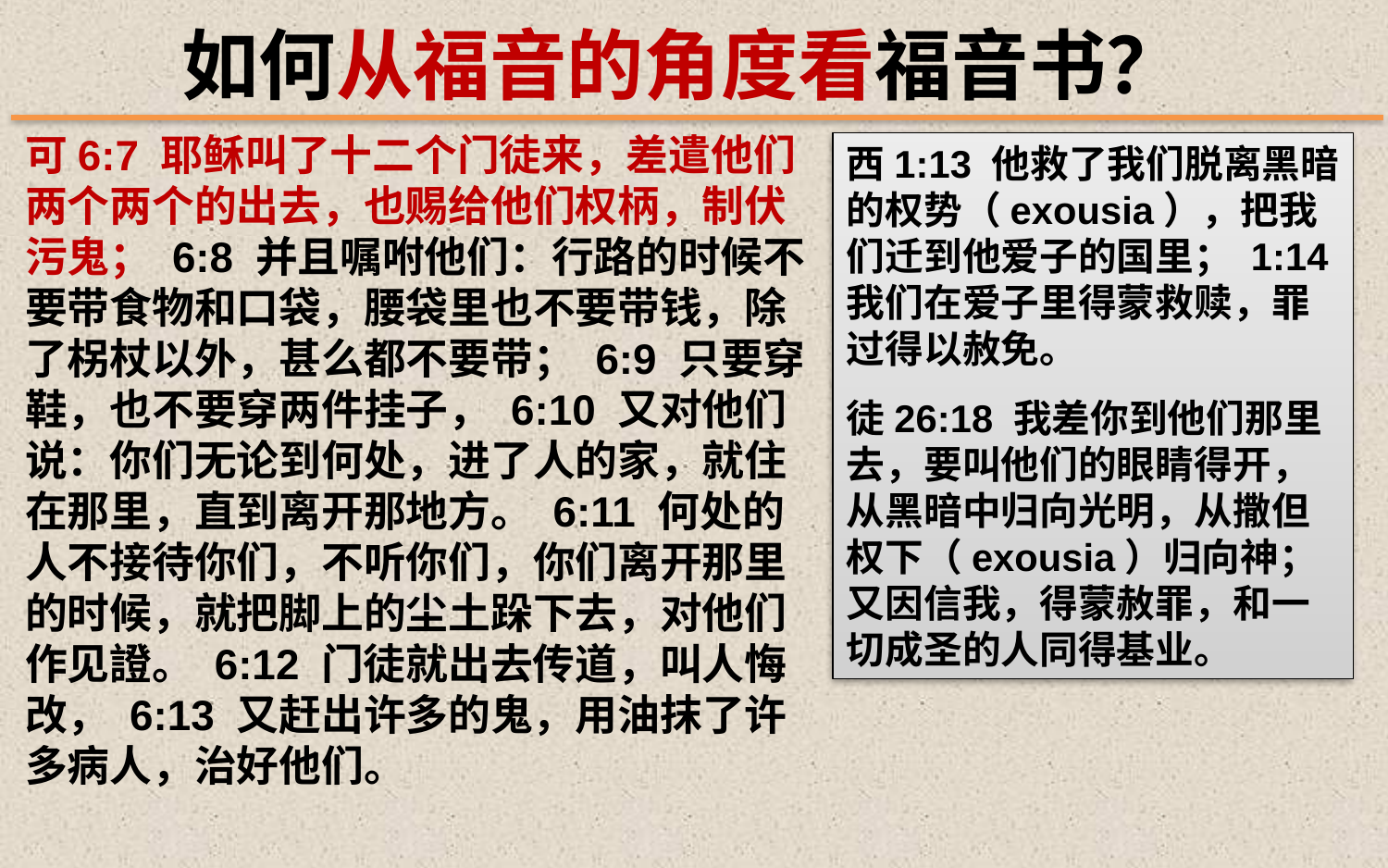

如何从福音的角度看福音书？
可6:7 耶稣叫了十二个门徒来，差遣他们两个两个的出去，也赐给他们权柄，制伏污鬼； 6:8 并且嘱咐他们：行路的时候不要带食物和口袋，腰袋里也不要带钱，除了柺杖以外，甚么都不要带； 6:9 只要穿鞋，也不要穿两件挂子， 6:10 又对他们说：你们无论到何处，进了人的家，就住在那里，直到离开那地方。 6:11 何处的人不接待你们，不听你们，你们离开那里的时候，就把脚上的尘土跺下去，对他们作见證。 6:12 门徒就出去传道，叫人悔改， 6:13 又赶出许多的鬼，用油抹了许多病人，治好他们。
西1:13 他救了我们脱离黑暗的权势（exousia），把我们迁到他爱子的国里； 1:14 我们在爱子里得蒙救赎，罪过得以赦免。
徒26:18 我差你到他们那里去，要叫他们的眼睛得开，从黑暗中归向光明，从撒但权下（exousia）归向神；又因信我，得蒙赦罪，和一切成圣的人同得基业。